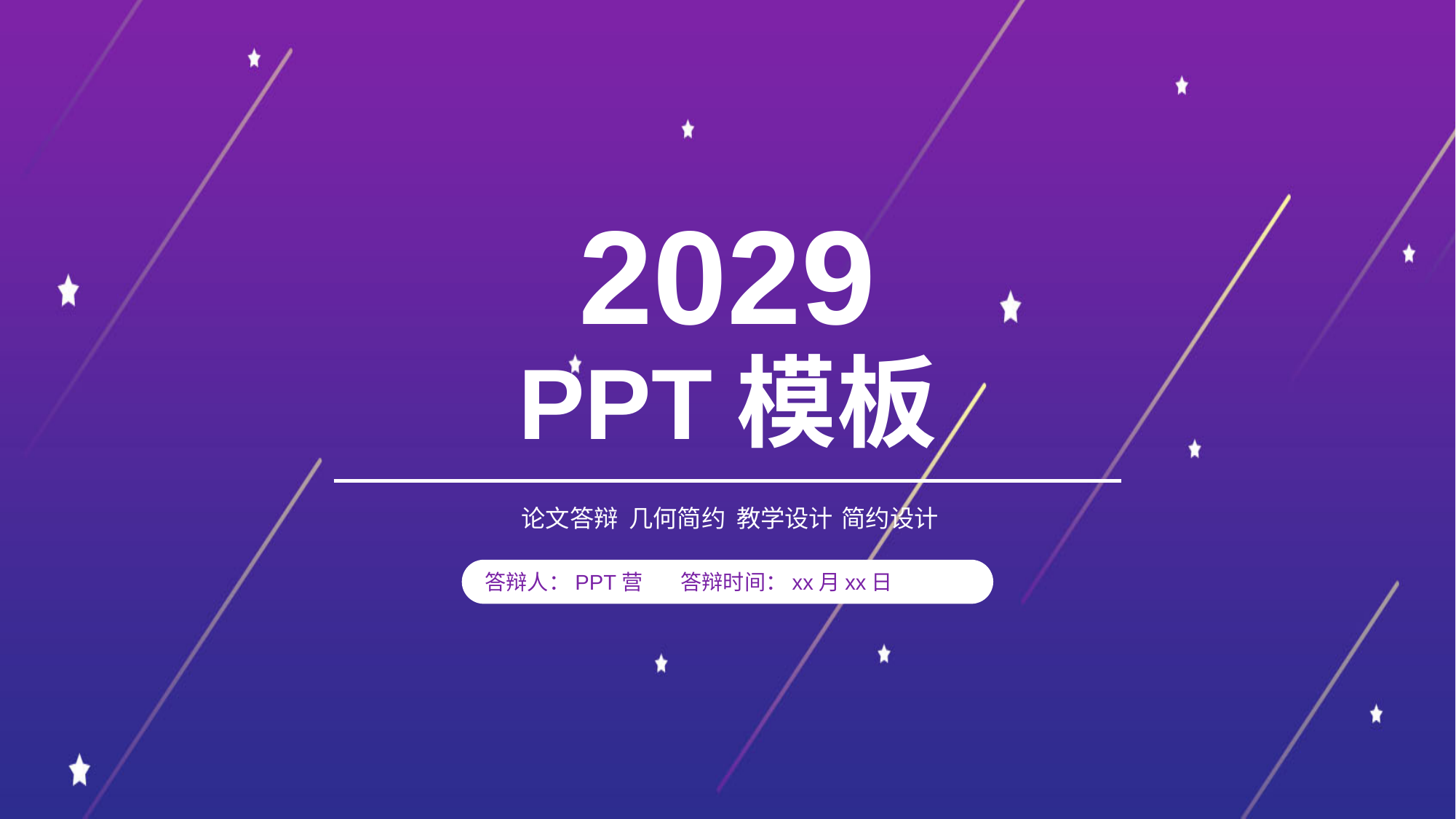

2029
PPT模板
论文答辩  几何简约  教学设计
简约设计

答辩人：PPT营        答辩时间：xx月xx日